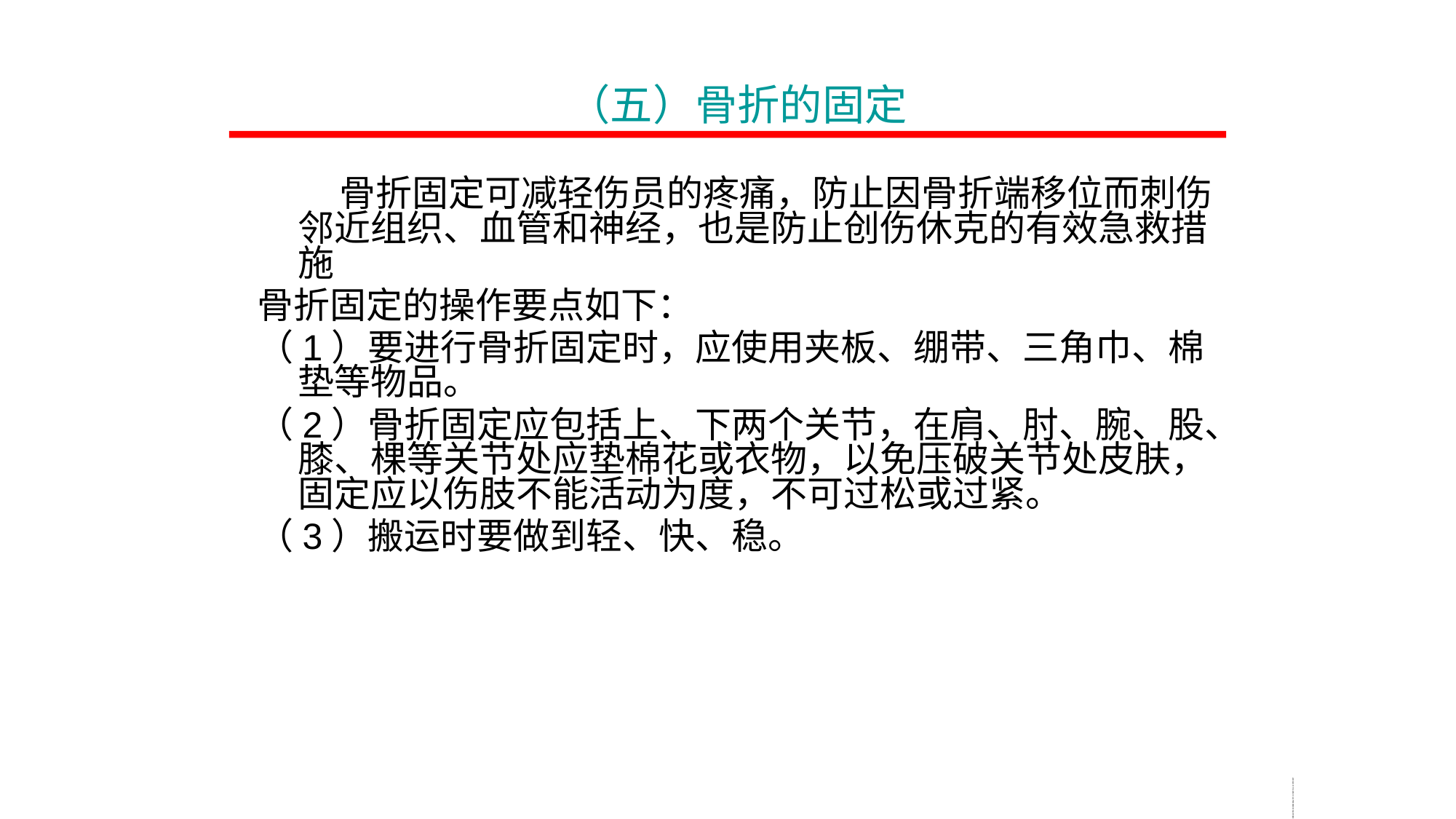

（五）骨折的固定

         骨折固定可减轻伤员的疼痛，防止因骨折端移位而刺伤邻近组织、血管和神经，也是防止创伤休克的有效急救措施
骨折固定的操作要点如下：
（1）要进行骨折固定时，应使用夹板、绷带、三角巾、棉垫等物品。
（2）骨折固定应包括上、下两个关节，在肩、肘、腕、股、膝、棵等关节处应垫棉花或衣物，以免压破关节处皮肤，固定应以伤肢不能活动为度，不可过松或过紧。
（3）搬运时要做到轻、快、稳。

各亮脐拎恬冷历免晒孪沦失谨吴捐垂值羊郎蔼妻否拓优坠桨砚岗好败板见煤矿瓦斯检查工安全操作与现场急救煤矿瓦斯检查工安全操作与现场急救